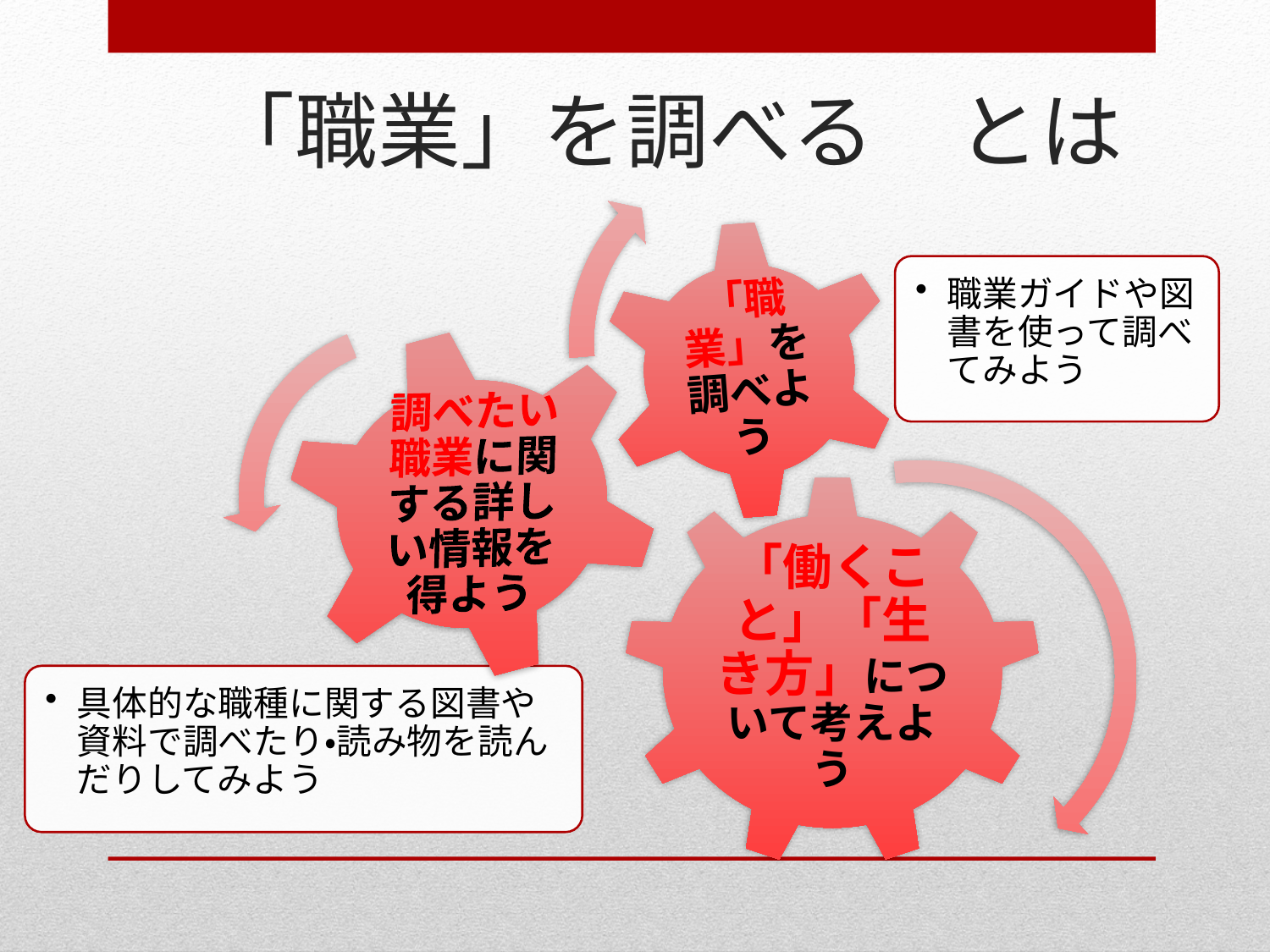

# 「職業」を調べる　とは
「働くこと」「生き方」について考えよう
「職業」を調べよう
具体的な職種に関する図書や資料で調べたり・読み物を読んだりしてみよう
調べたい職業に関する詳しい情報を得よう
職業ガイドや図書を使って調べてみよう